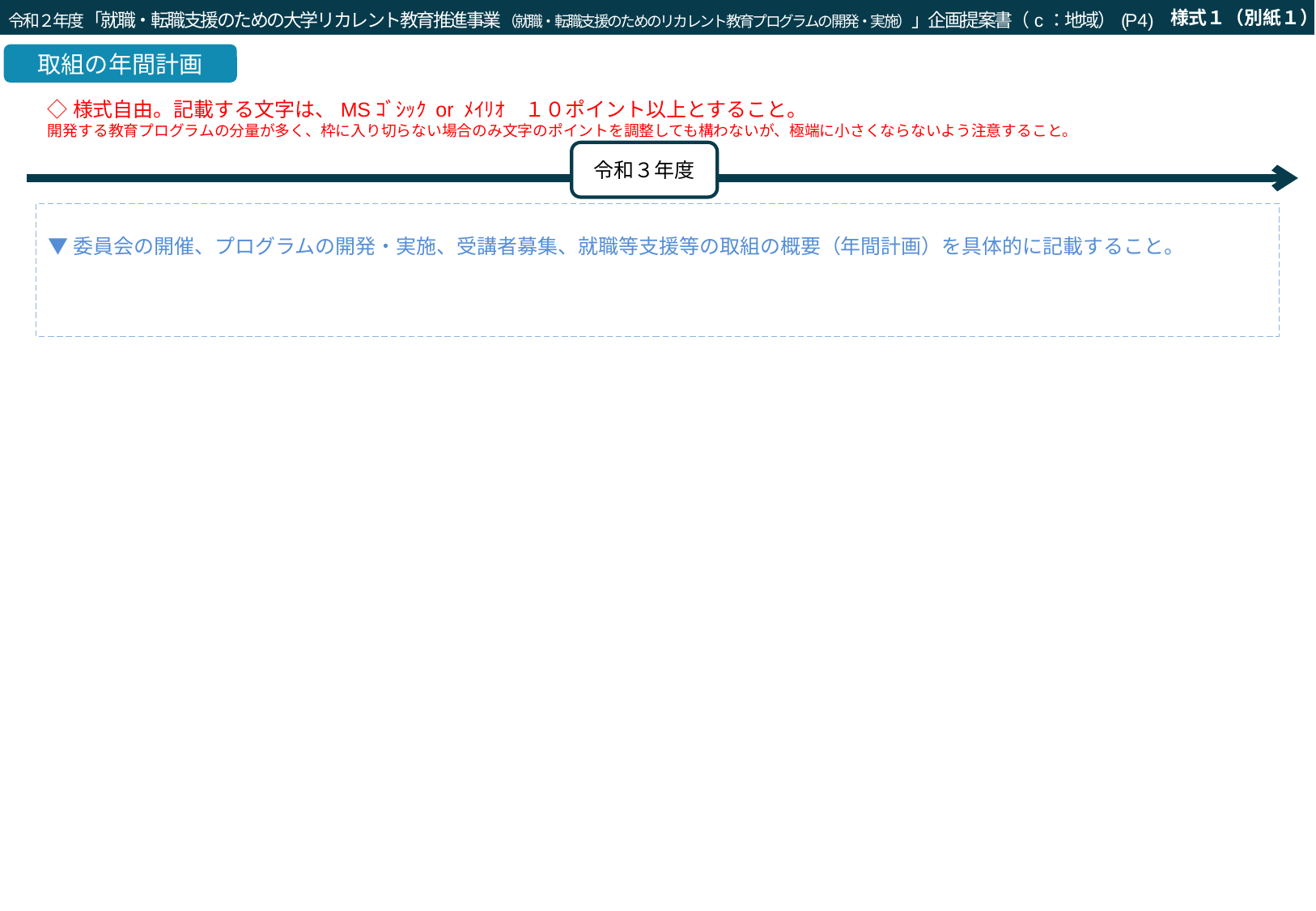

様式１（別紙１）
令和２年度「就職・転職支援のための大学リカレント教育推進事業（就職・転職支援のためのリカレント教育プログラムの開発・実施）」企画提案書（c：地域）(P4)
取組の年間計画
◇様式自由。記載する文字は、MSｺﾞｼｯｸ or ﾒｲﾘｵ　１０ポイント以上とすること。
開発する教育プログラムの分量が多く、枠に入り切らない場合のみ文字のポイントを調整しても構わないが、極端に小さくならないよう注意すること。
令和３年度

▼委員会の開催、プログラムの開発・実施、受講者募集、就職等支援等の取組の概要（年間計画）を具体的に記載すること。